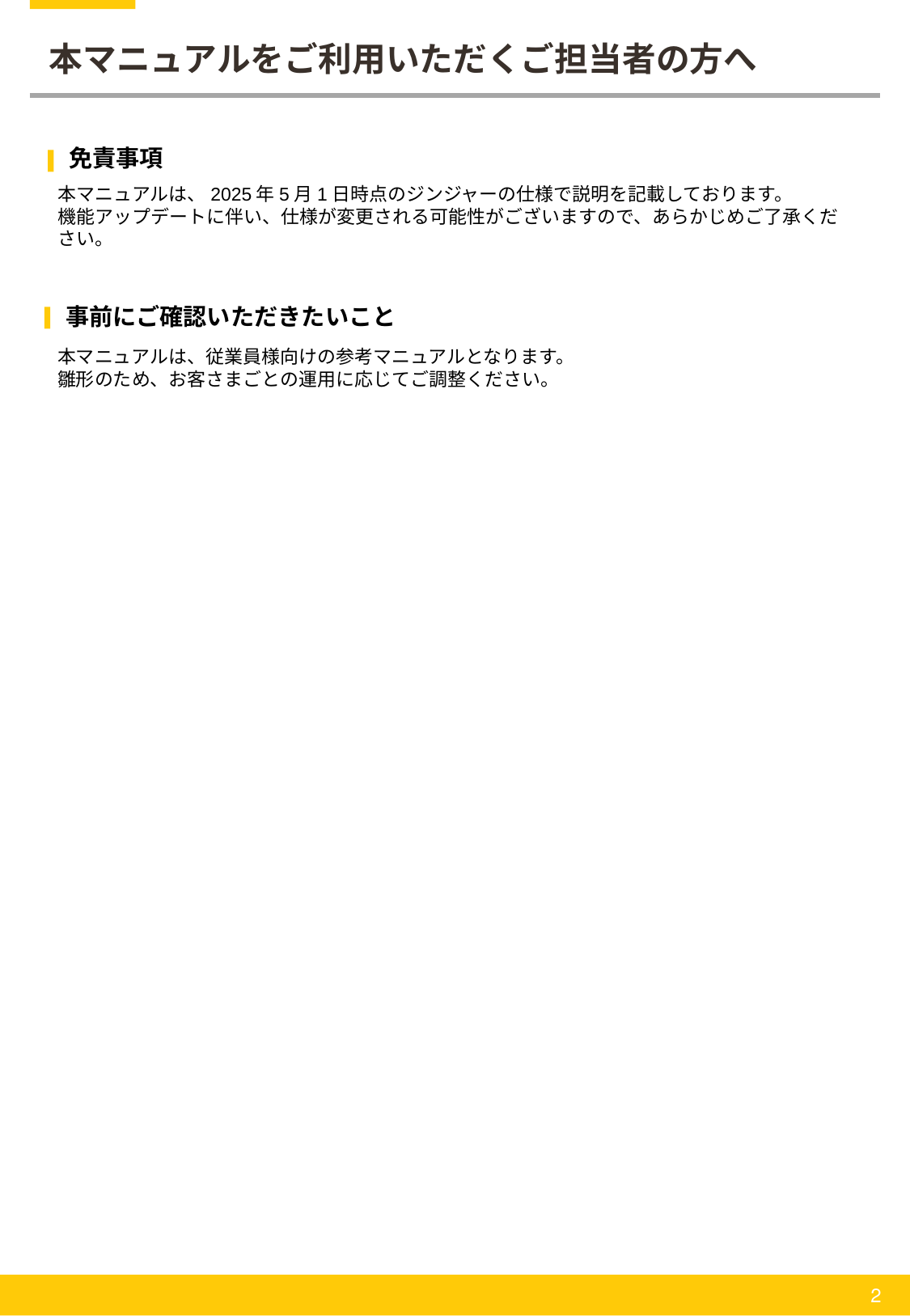

# 本マニュアルをご利用いただくご担当者の方へ
免責事項

本マニュアルは、2025年5月1日時点のジンジャーの仕様で説明を記載しております。
機能アップデートに伴い、仕様が変更される可能性がございますので、あらかじめご了承ください。
事前にご確認いただきたいこと

本マニュアルは、従業員様向けの参考マニュアルとなります。
雛形のため、お客さまごとの運用に応じてご調整ください。

2